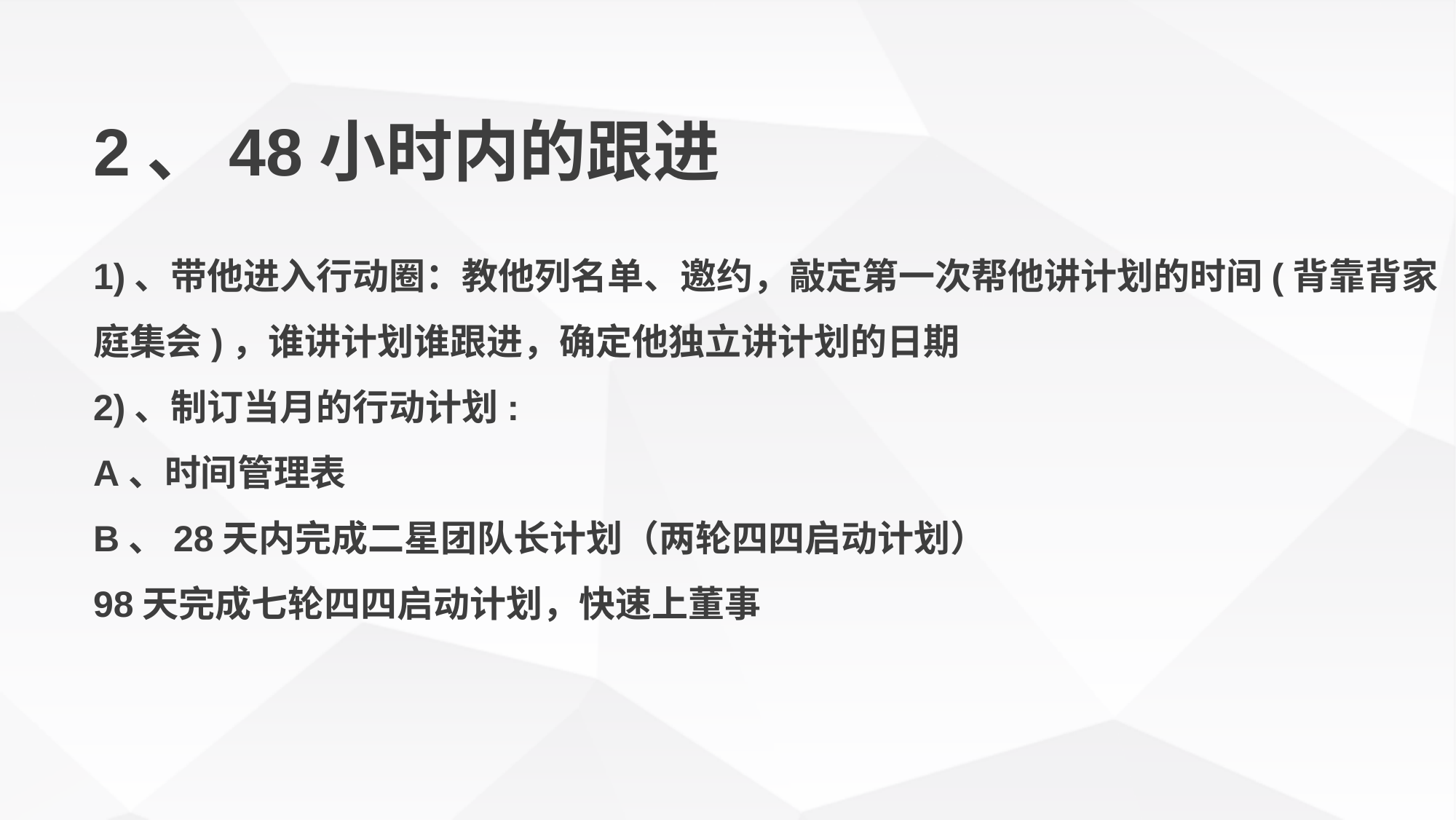

2、48小时内的跟进
1)、带他进入行动圈：教他列名单、邀约，敲定第一次帮他讲计划的时间(背靠背家庭集会)，谁讲计划谁跟进，确定他独立讲计划的日期
2)、制订当月的行动计划:
A、时间管理表
B、28天内完成二星团队长计划（两轮四四启动计划）
98天完成七轮四四启动计划，快速上董事